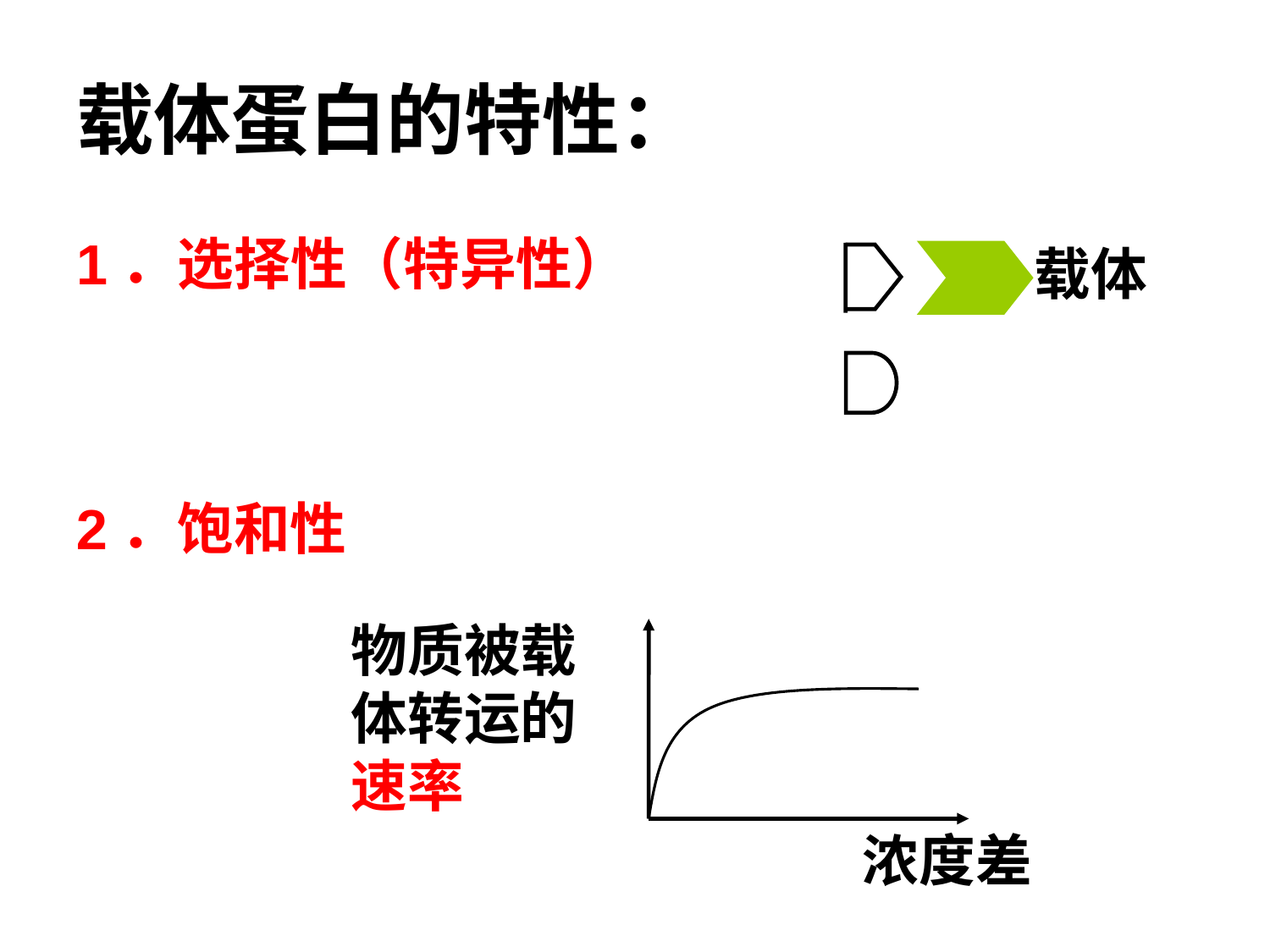

# 载体蛋白的特性：
1．选择性（特异性）

 载体

2．饱和性

物质被载体转运的速率

浓度差